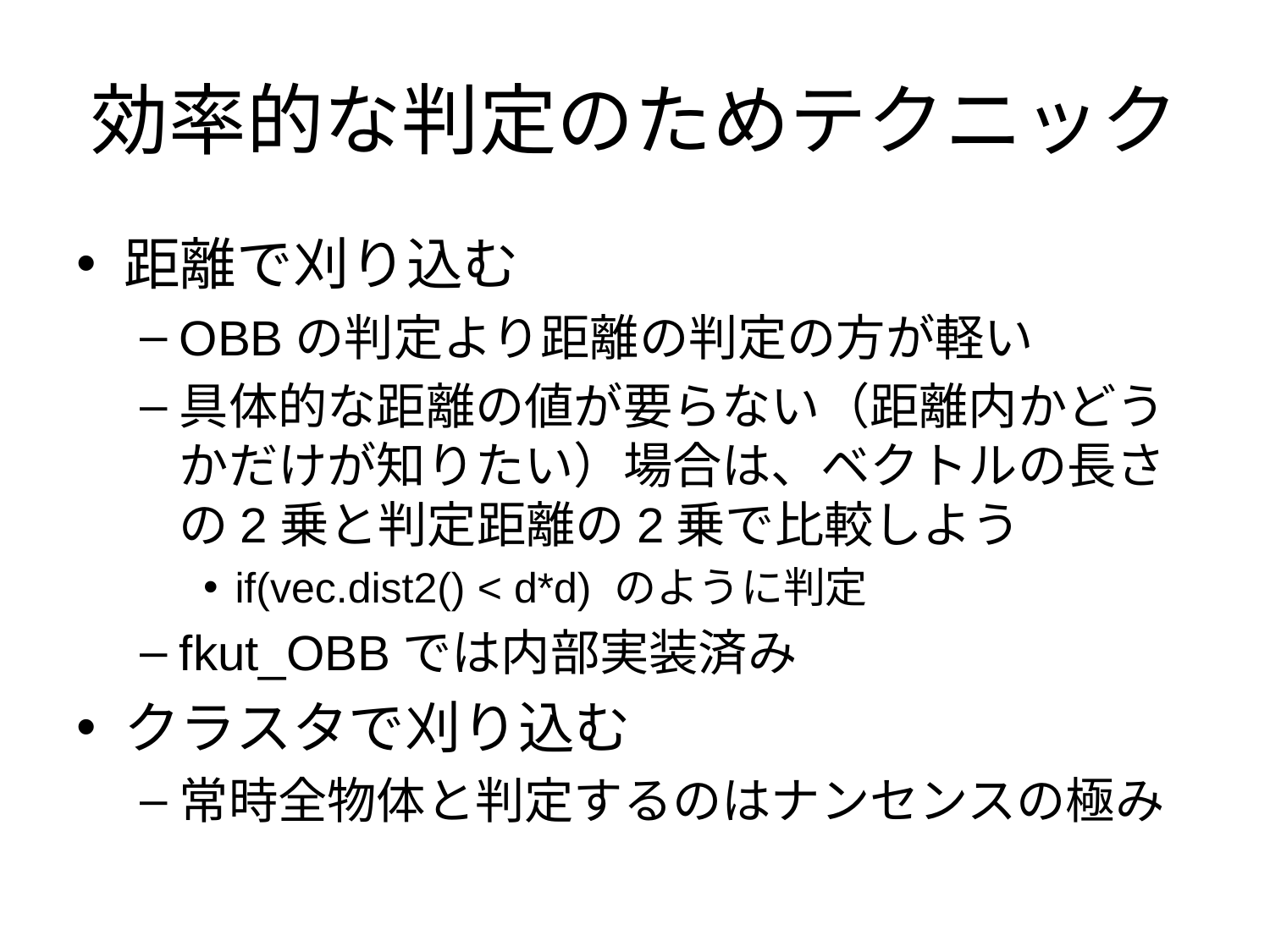

# 効率的な判定のためテクニック
距離で刈り込む
OBBの判定より距離の判定の方が軽い
具体的な距離の値が要らない（距離内かどうかだけが知りたい）場合は、ベクトルの長さの2乗と判定距離の2乗で比較しよう
if(vec.dist2() < d*d) のように判定
fkut_OBBでは内部実装済み
クラスタで刈り込む
常時全物体と判定するのはナンセンスの極み